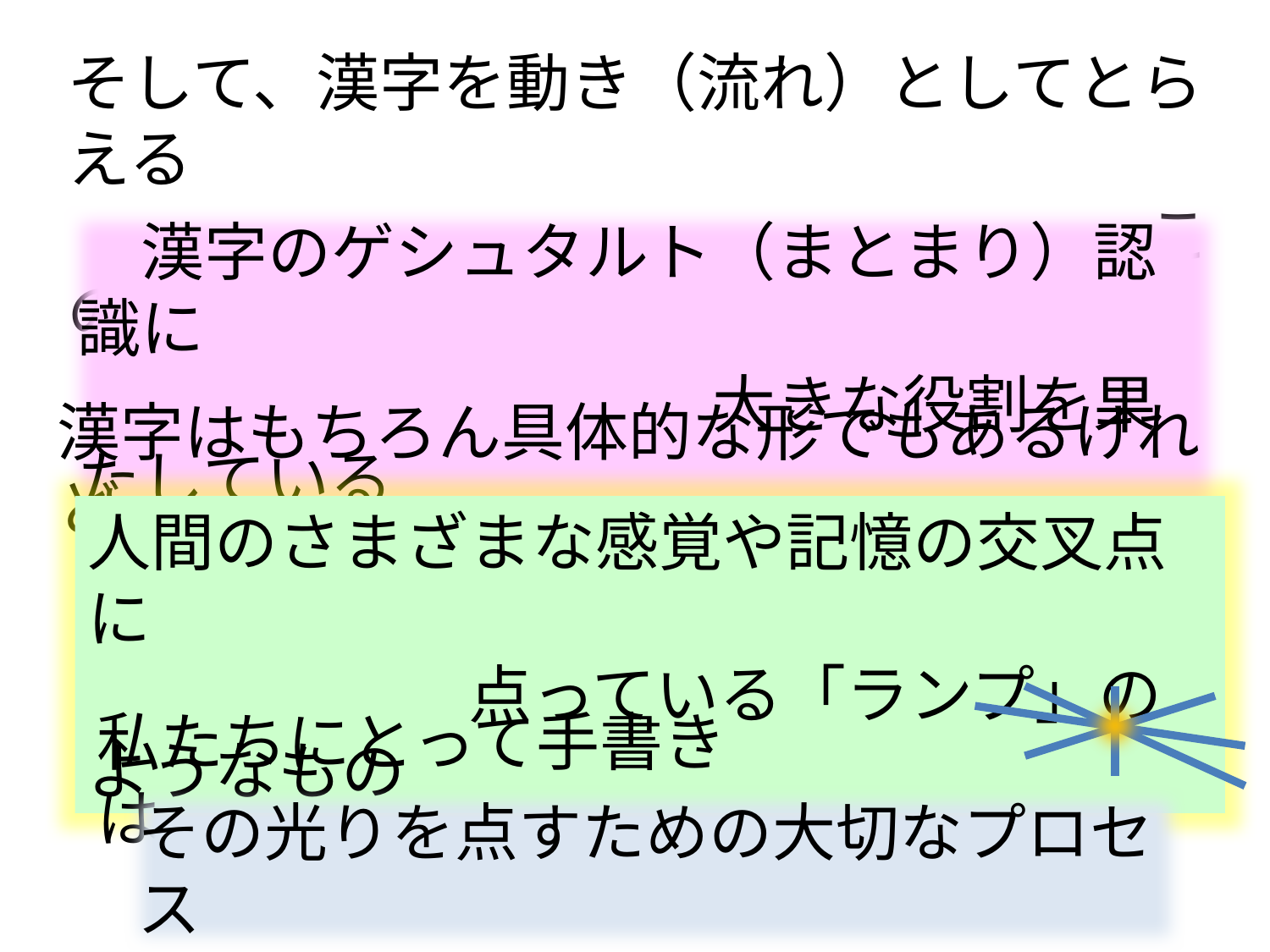

そして、漢字を動き（流れ）としてとらえる
　　　　　　　　　　　　　　　　　この運動感覚も
　漢字のゲシュタルト（まとまり）認識に
　　　　　　　　　　大きな役割を果たしている
漢字はもちろん具体的な形でもあるけれど
人間のさまざまな感覚や記憶の交叉点に
　　　　　　点っている「ランプ」のようなもの

私たちにとって手書きは
その光りを点すための大切なプロセス